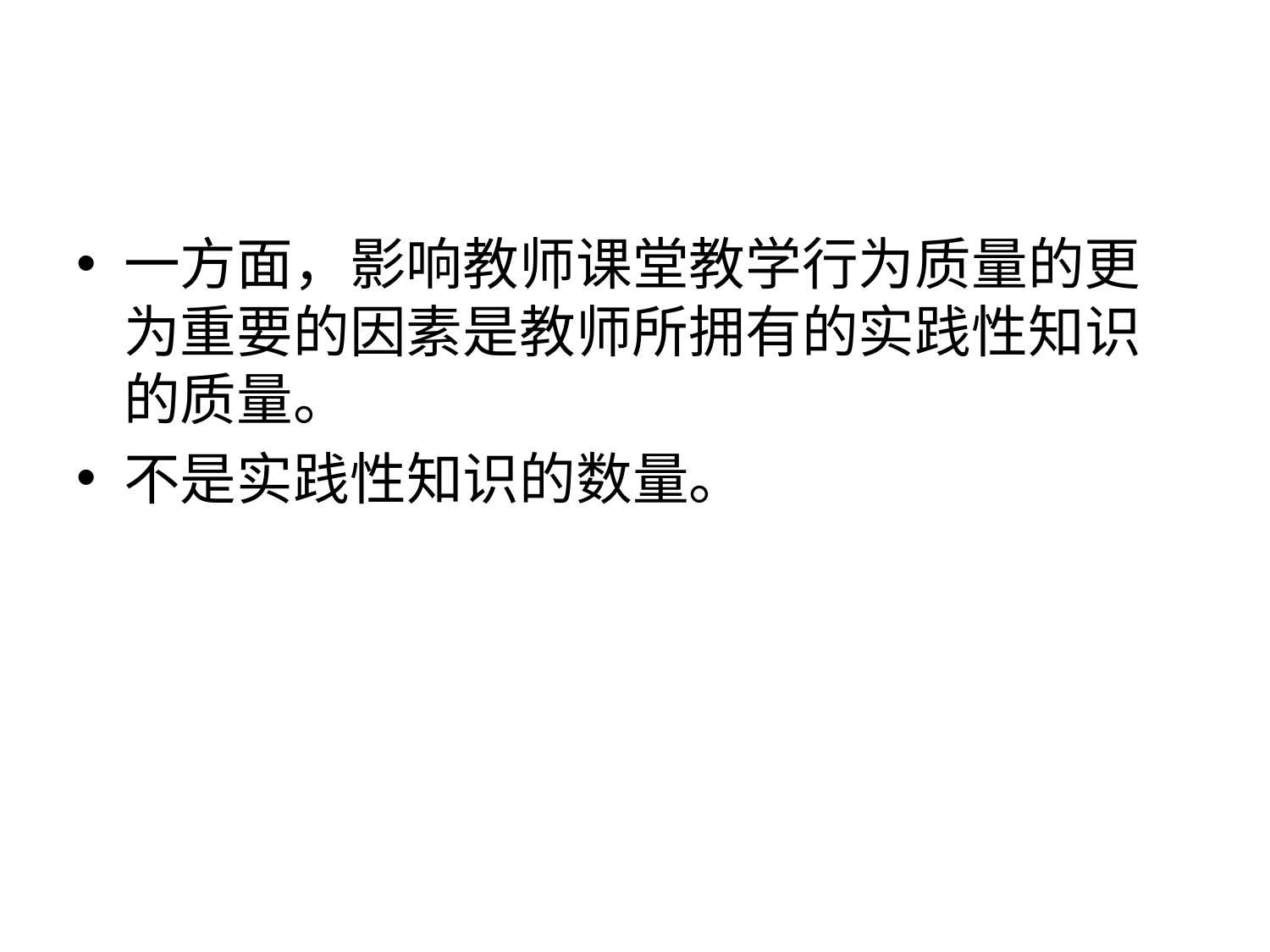

#
一方面，影响教师课堂教学行为质量的更为重要的因素是教师所拥有的实践性知识的质量。
不是实践性知识的数量。